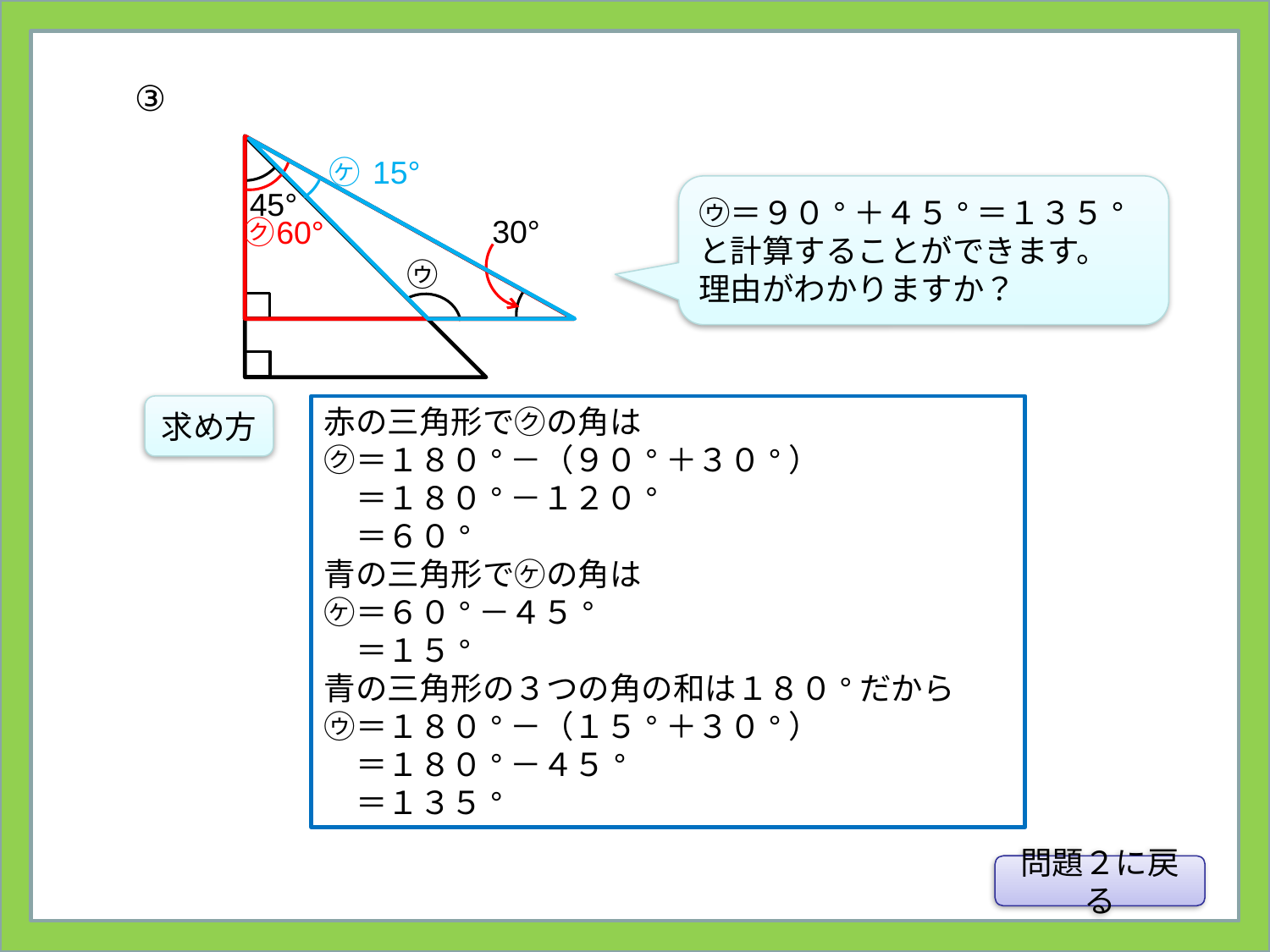

③

15°
㋘
㋒＝９０°＋４５°＝１３５°
と計算することができます。
理由がわかりますか？
45°
30°
㋗
60°

㋒

求め方
赤の三角形で㋗の角は
㋗＝１８０°－（９０°＋３０°）
　＝１８０°－１２０°
　＝６０°
青の三角形で㋘の角は
㋘＝６０°－４５°
　＝１５°
青の三角形の３つの角の和は１８０°だから
㋒＝１８０°－（１５°＋３０°）
　＝１８０°－４５°
　＝１３５°
問題２に戻る